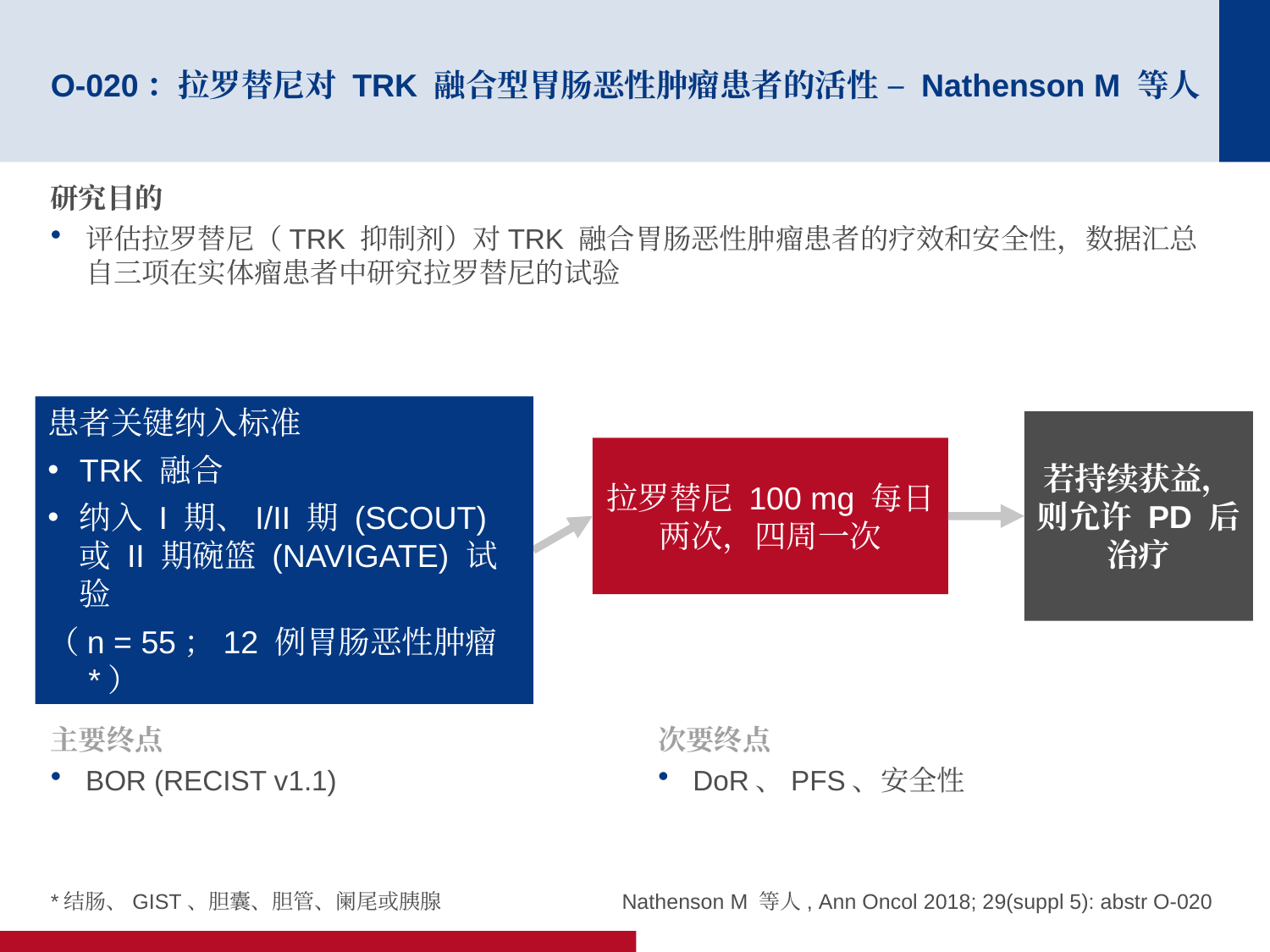

# O-020：拉罗替尼对 TRK 融合型胃肠恶性肿瘤患者的活性 – Nathenson M 等人
研究目的
评估拉罗替尼（TRK 抑制剂）对TRK 融合胃肠恶性肿瘤患者的疗效和安全性，数据汇总自三项在实体瘤患者中研究拉罗替尼的试验
患者关键纳入标准
TRK 融合
纳入 I 期、I/II 期 (SCOUT) 或 II 期碗篮 (NAVIGATE) 试验
（n = 55；12 例胃肠恶性肿瘤*）
若持续获益，则允许 PD 后治疗
拉罗替尼 100 mg 每日两次，四周一次
主要终点
BOR (RECIST v1.1)

次要终点
DoR、PFS、安全性
*结肠、GIST、胆囊、胆管、阑尾或胰腺
Nathenson M 等人, Ann Oncol 2018; 29(suppl 5): abstr O-020